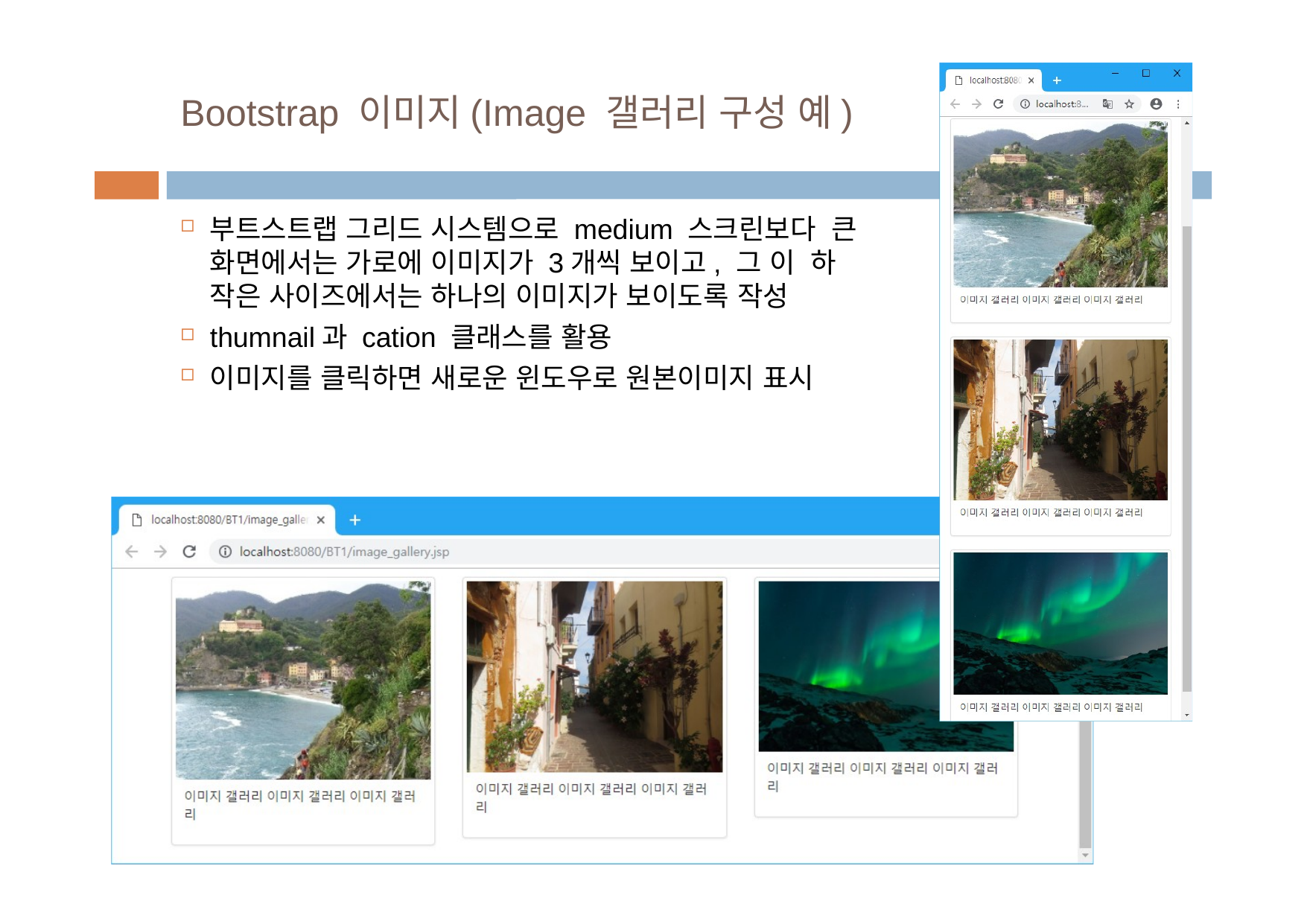

# Bootstrap 이미지(Image 갤러리 구성 예)
부트스트랩 그리드 시스템으로 medium 스크린보다  큰 화면에서는 가로에 이미지가 3개씩 보이고, 그 이  하 작은 사이즈에서는 하나의 이미지가 보이도록 작성
thumnail과 cation 클래스를 활용
이미지를 클릭하면 새로운 윈도우로 원본이미지 표시